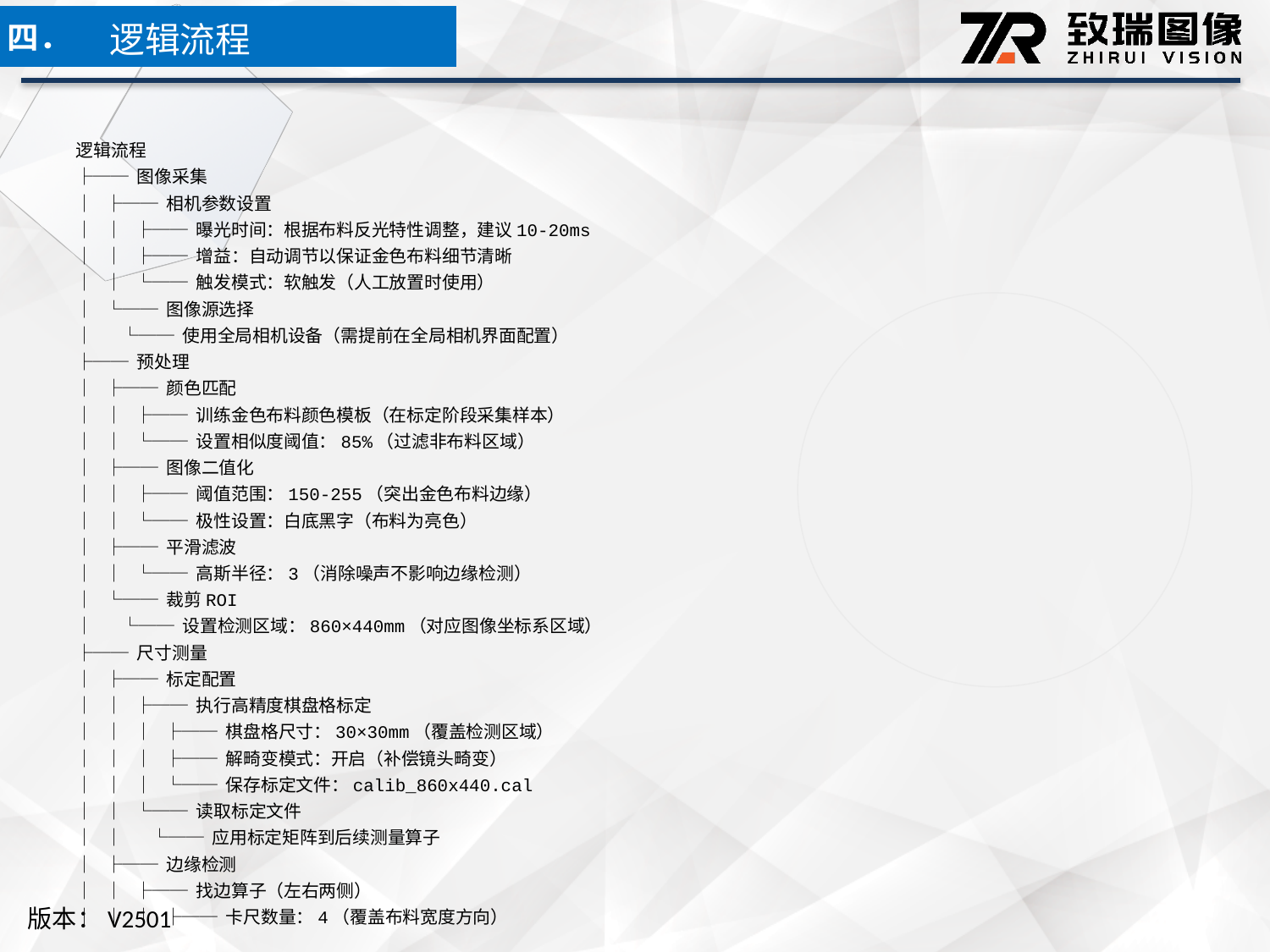

逻辑流程
四．

逻辑流程
├── 图像采集
│   ├── 相机参数设置
│   │   ├── 曝光时间：根据布料反光特性调整，建议10-20ms
│   │   ├── 增益：自动调节以保证金色布料细节清晰
│   │   └── 触发模式：软触发（人工放置时使用）
│   └── 图像源选择
│       └── 使用全局相机设备（需提前在全局相机界面配置）
├── 预处理
│   ├── 颜色匹配
│   │   ├── 训练金色布料颜色模板（在标定阶段采集样本）
│   │   └── 设置相似度阈值：85%（过滤非布料区域）
│   ├── 图像二值化
│   │   ├── 阈值范围：150-255（突出金色布料边缘）
│   │   └── 极性设置：白底黑字（布料为亮色）
│   ├── 平滑滤波
│   │   └── 高斯半径：3（消除噪声不影响边缘检测）
│   └── 裁剪ROI
│       └── 设置检测区域：860×440mm（对应图像坐标系区域）
├── 尺寸测量
│   ├── 标定配置
│   │   ├── 执行高精度棋盘格标定
│   │   │   ├── 棋盘格尺寸：30×30mm（覆盖检测区域）
│   │   │   ├── 解畸变模式：开启（补偿镜头畸变）
│   │   │   └── 保存标定文件：calib_860x440.cal
│   │   └── 读取标定文件
│   │       └── 应用标定矩阵到后续测量算子
│   ├── 边缘检测
│   │   ├── 找边算子（左右两侧）
│   │   │   ├── 卡尺数量：4（覆盖布料宽度方向）